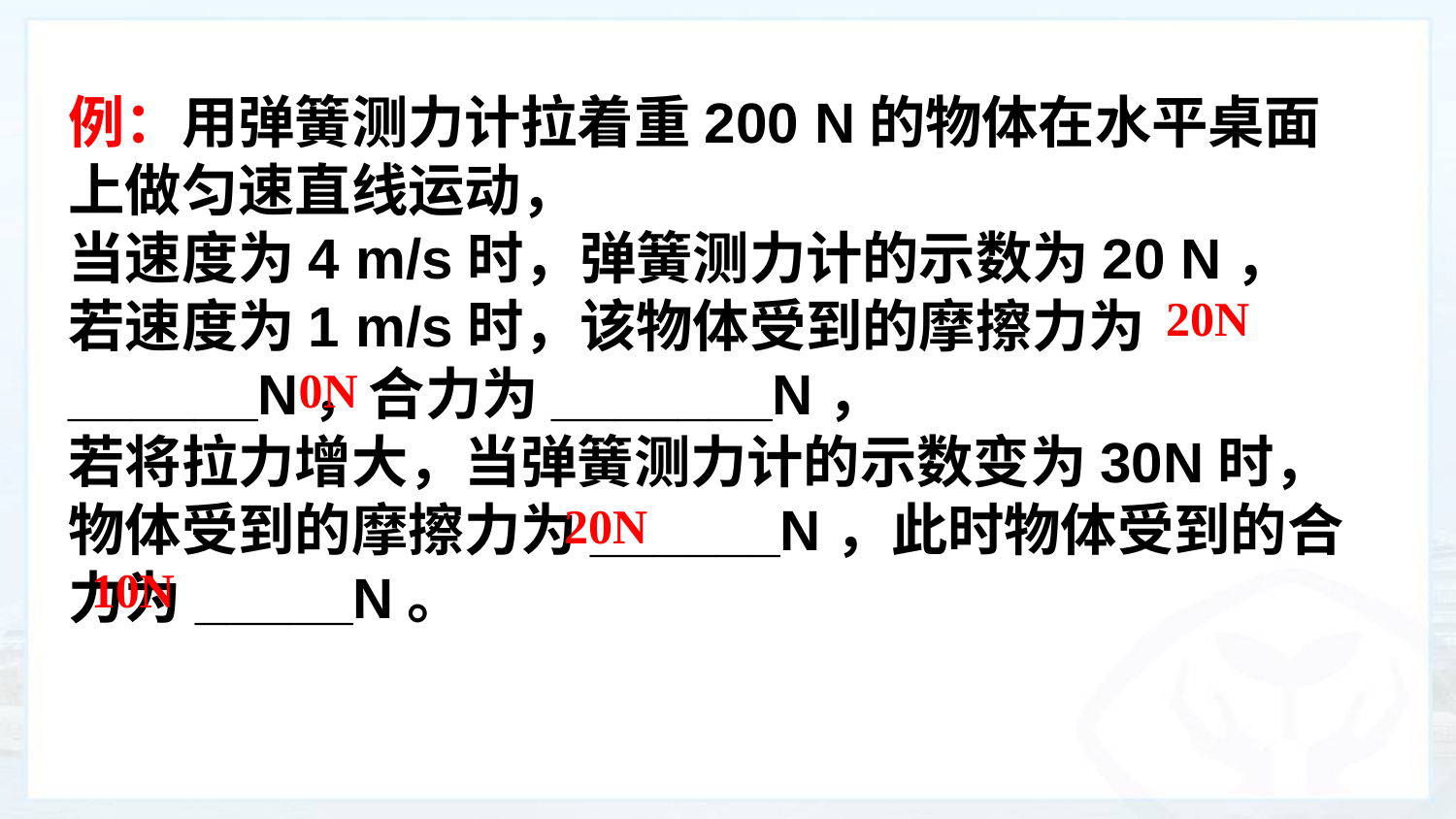

例：用弹簧测力计拉着重200 N的物体在水平桌面上做匀速直线运动，
当速度为4 m/s时，弹簧测力计的示数为20 N，
若速度为1 m/s时，该物体受到的摩擦力为______N，合力为_______N，
若将拉力增大，当弹簧测力计的示数变为30N时，物体受到的摩擦力为______N，此时物体受到的合力为_____N。
20N
0N
20N
10N